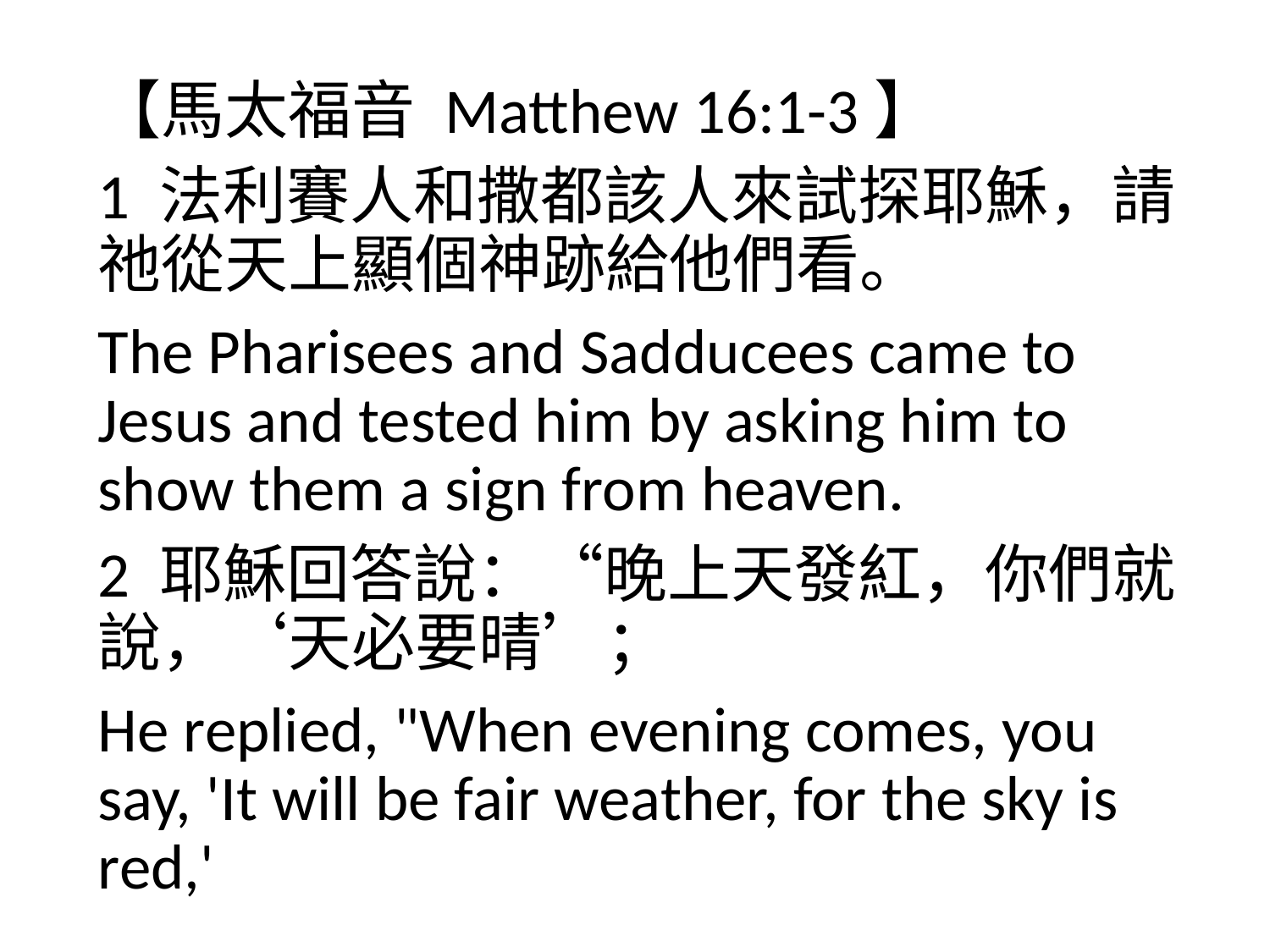

【馬太福音 Matthew 16:1-3】
1 法利賽人和撒都該人來試探耶穌，請祂從天上顯個神跡給他們看。
The Pharisees and Sadducees came to Jesus and tested him by asking him to show them a sign from heaven.
2 耶穌回答說：“晚上天發紅，你們就說，‘天必要晴’；
He replied, "When evening comes, you say, 'It will be fair weather, for the sky is red,'